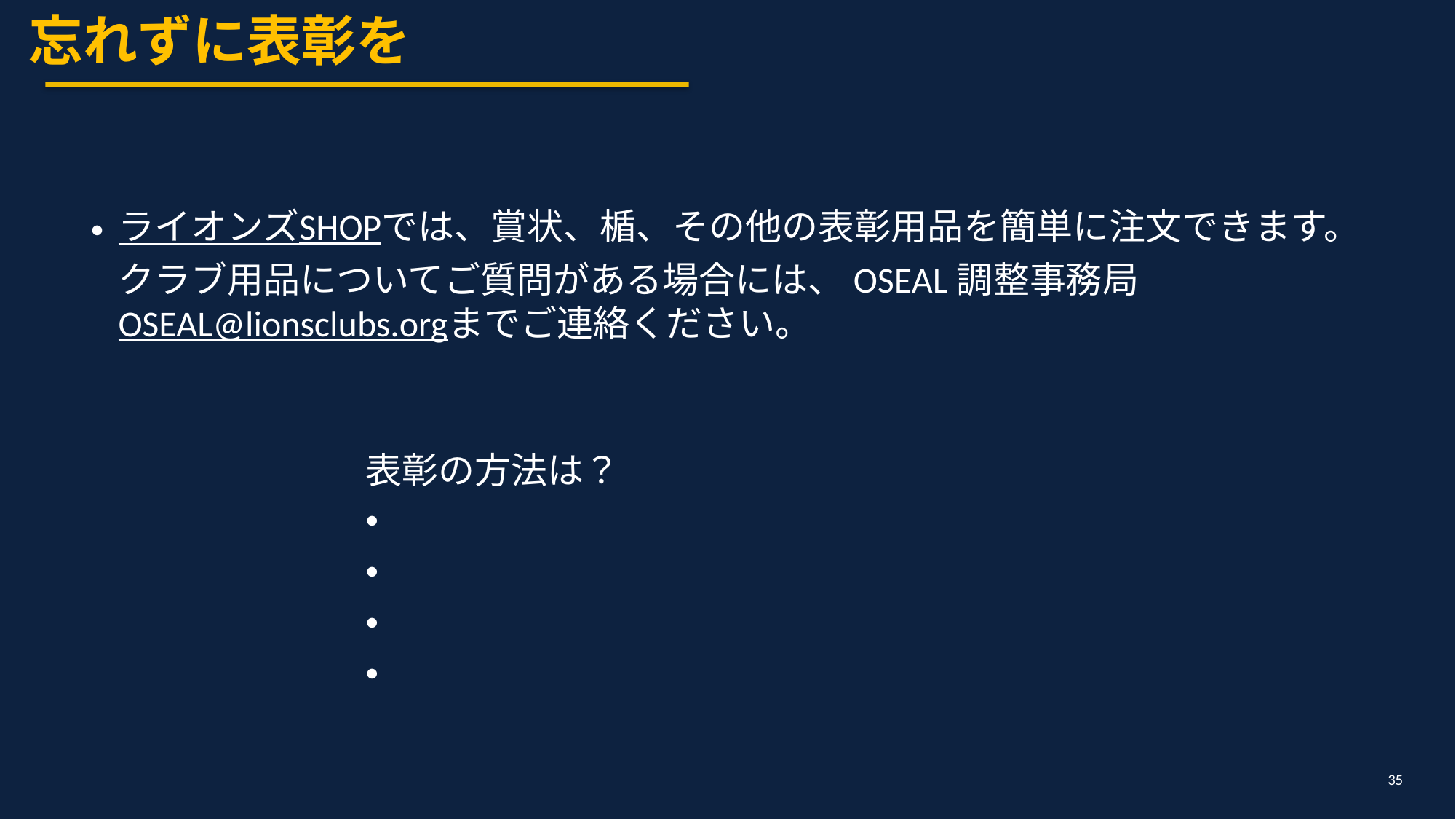

忘れずに表彰を

ライオンズSHOPでは、賞状、楯、その他の表彰用品を簡単に注文できます。クラブ用品についてご質問がある場合には、OSEAL調整事務局OSEAL@lionsclubs.orgまでご連絡ください。
表彰の方法は？

35